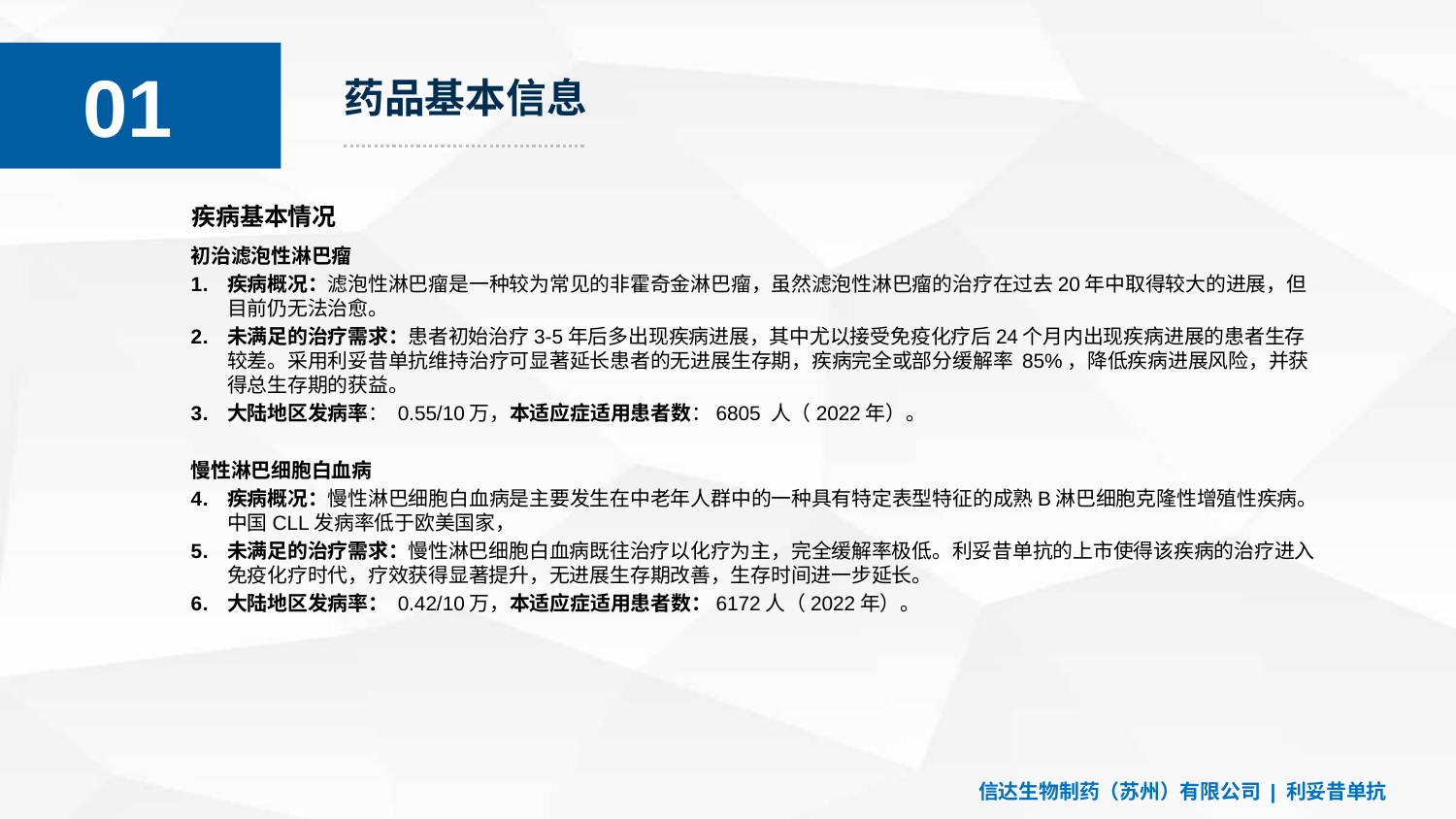

01
01
药品基本信息
疾病基本情况
初治滤泡性淋巴瘤
疾病概况：滤泡性淋巴瘤是一种较为常见的非霍奇金淋巴瘤，虽然滤泡性淋巴瘤的治疗在过去20年中取得较大的进展，但目前仍无法治愈。
未满足的治疗需求：患者初始治疗3-5年后多出现疾病进展，其中尤以接受免疫化疗后24个月内出现疾病进展的患者生存较差。采用利妥昔单抗维持治疗可显著延长患者的无进展生存期，疾病完全或部分缓解率 85%，降低疾病进展风险，并获得总生存期的获益。
大陆地区发病率： 0.55/10万，本适应症适用患者数：6805 人（2022年）。

慢性淋巴细胞白血病
疾病概况：慢性淋巴细胞白血病是主要发生在中老年人群中的一种具有特定表型特征的成熟B淋巴细胞克隆性增殖性疾病。中国CLL发病率低于欧美国家，
未满足的治疗需求：慢性淋巴细胞白血病既往治疗以化疗为主，完全缓解率极低。利妥昔单抗的上市使得该疾病的治疗进入免疫化疗时代，疗效获得显著提升，无进展生存期改善，生存时间进一步延长。
大陆地区发病率： 0.42/10万，本适应症适用患者数：6172人（2022年）。

信达生物制药（苏州）有限公司 | 利妥昔单抗